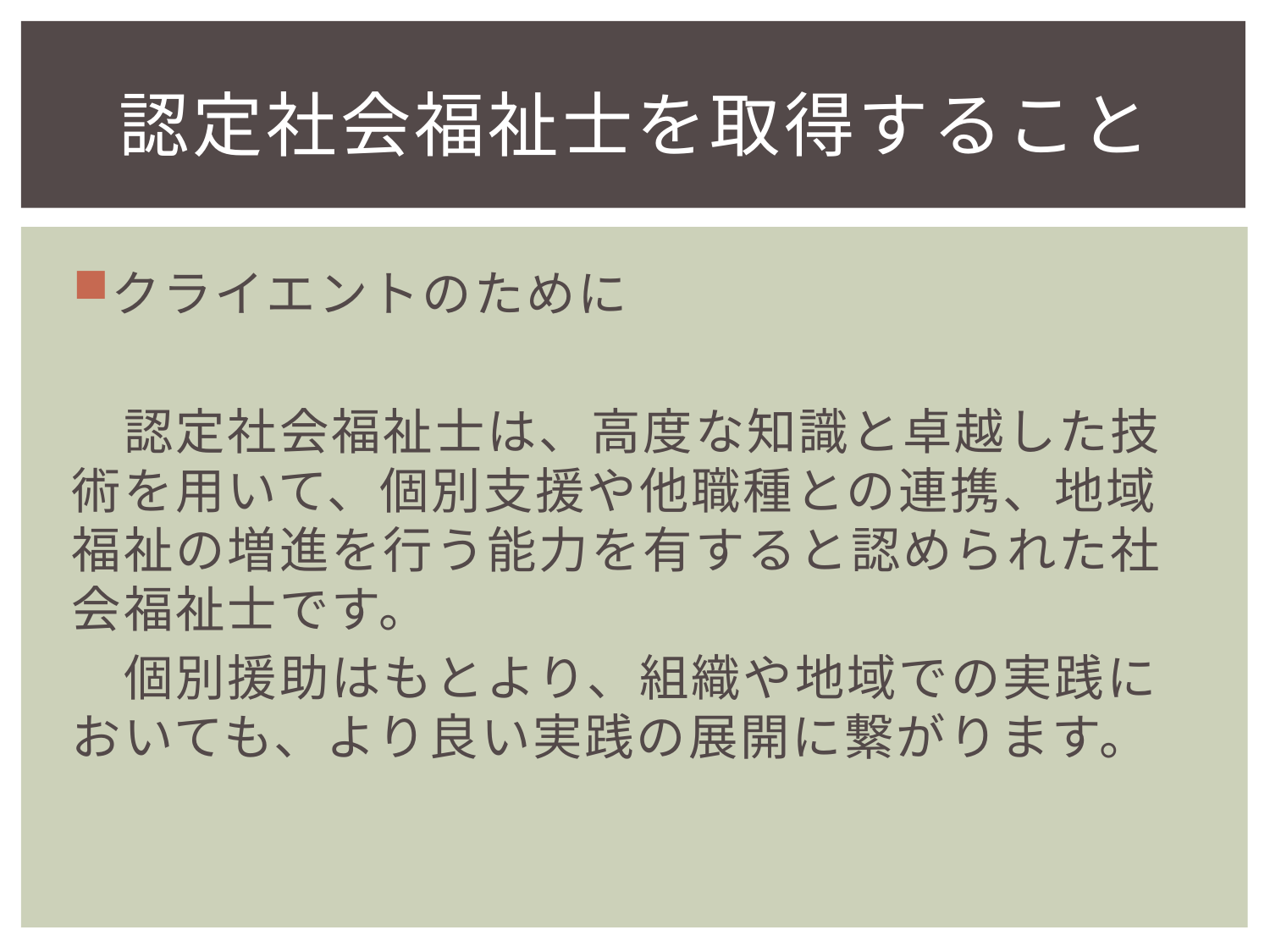

# 認定社会福祉士を取得すること
クライエントのために

　認定社会福祉士は、高度な知識と卓越した技術を用いて、個別支援や他職種との連携、地域福祉の増進を行う能力を有すると認められた社会福祉士です。
　個別援助はもとより、組織や地域での実践においても、より良い実践の展開に繋がります。